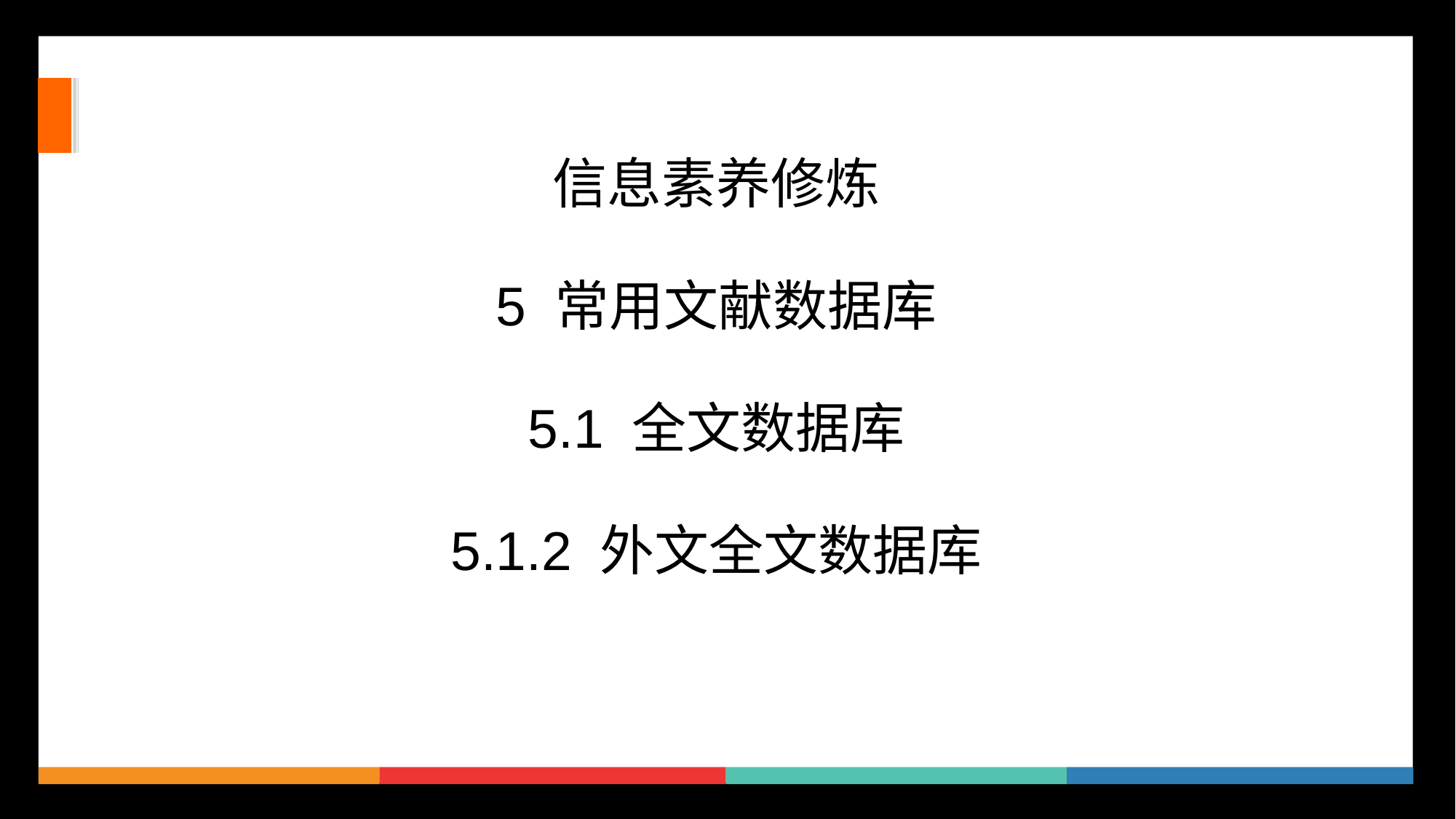

信息素养修炼
5 常用文献数据库
5.1 全文数据库
5.1.2 外文全文数据库